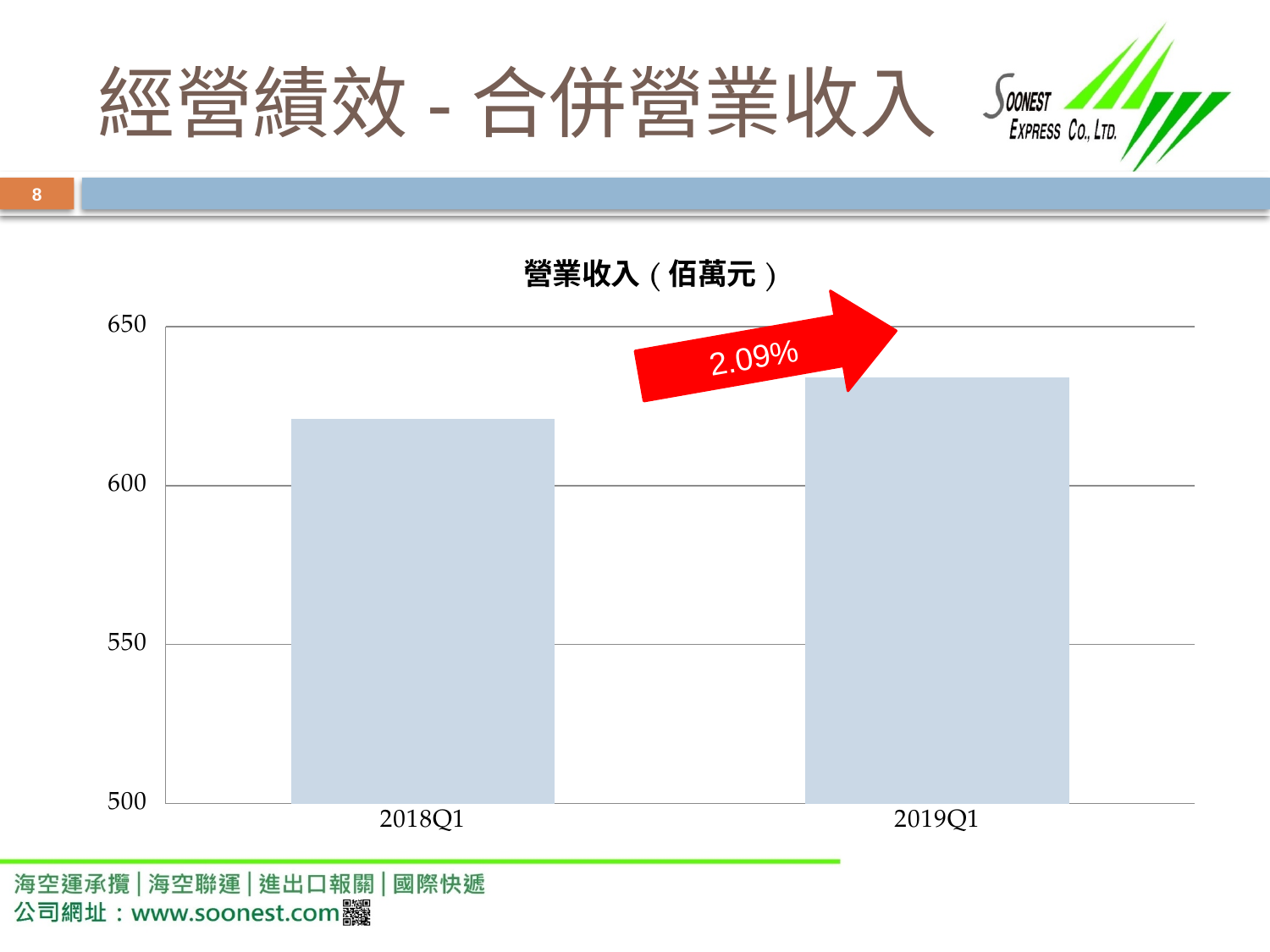

# 經營績效-合併營業收入
8

### Chart: 營業收入(佰萬元)

| Category | 營業收入(佰萬元) |
|---|---|
| 2018Q1 | 621.0 |
| 2019Q1 | 634.0 |
2.09%